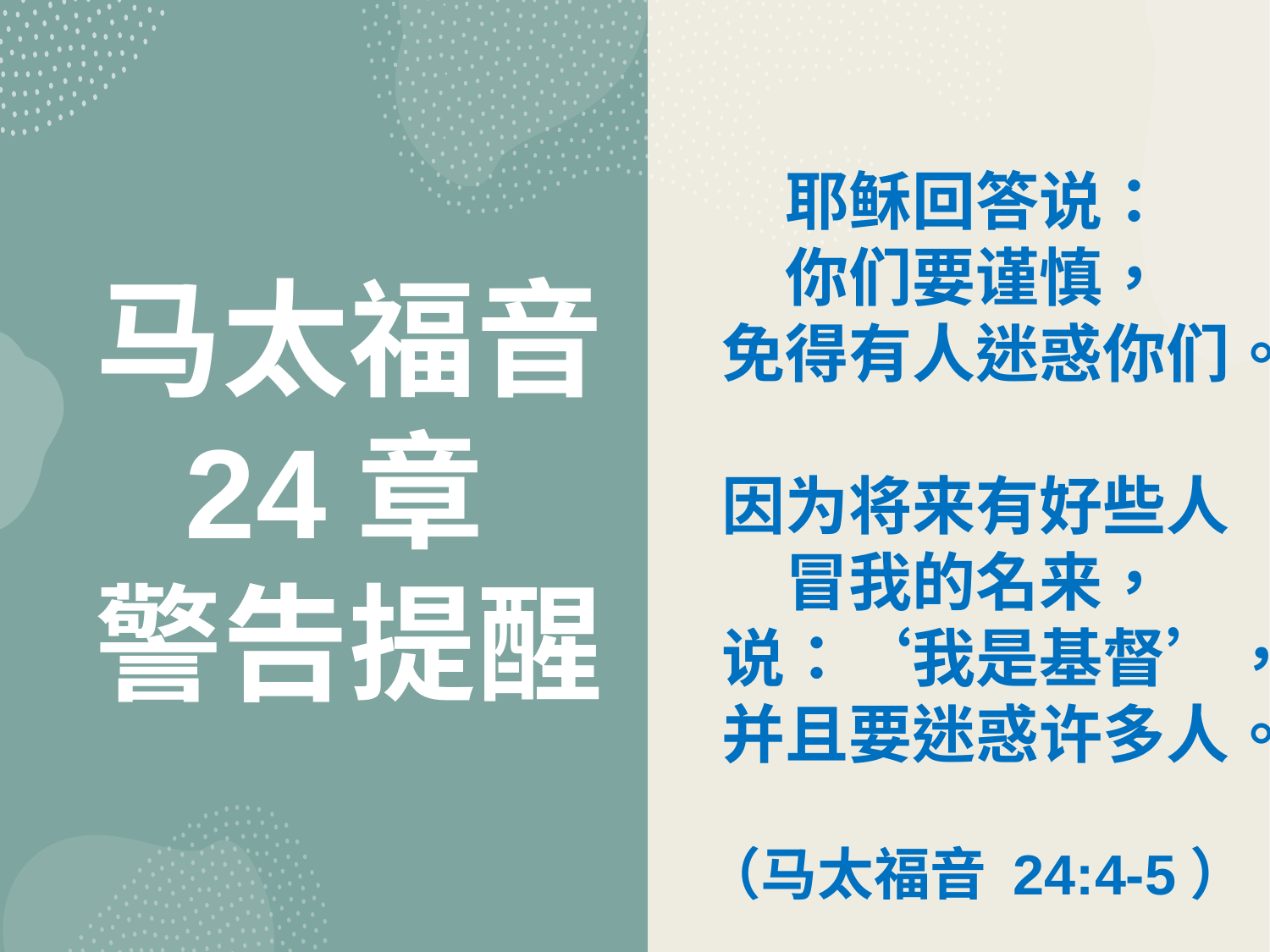

# 马太福音 24章 警告提醒
耶稣回答说：
你们要谨慎，
免得有人迷惑你们。

因为将来有好些人
冒我的名来，
说：‘我是基督’，
并且要迷惑许多人。

（马太福音 24:4-5）